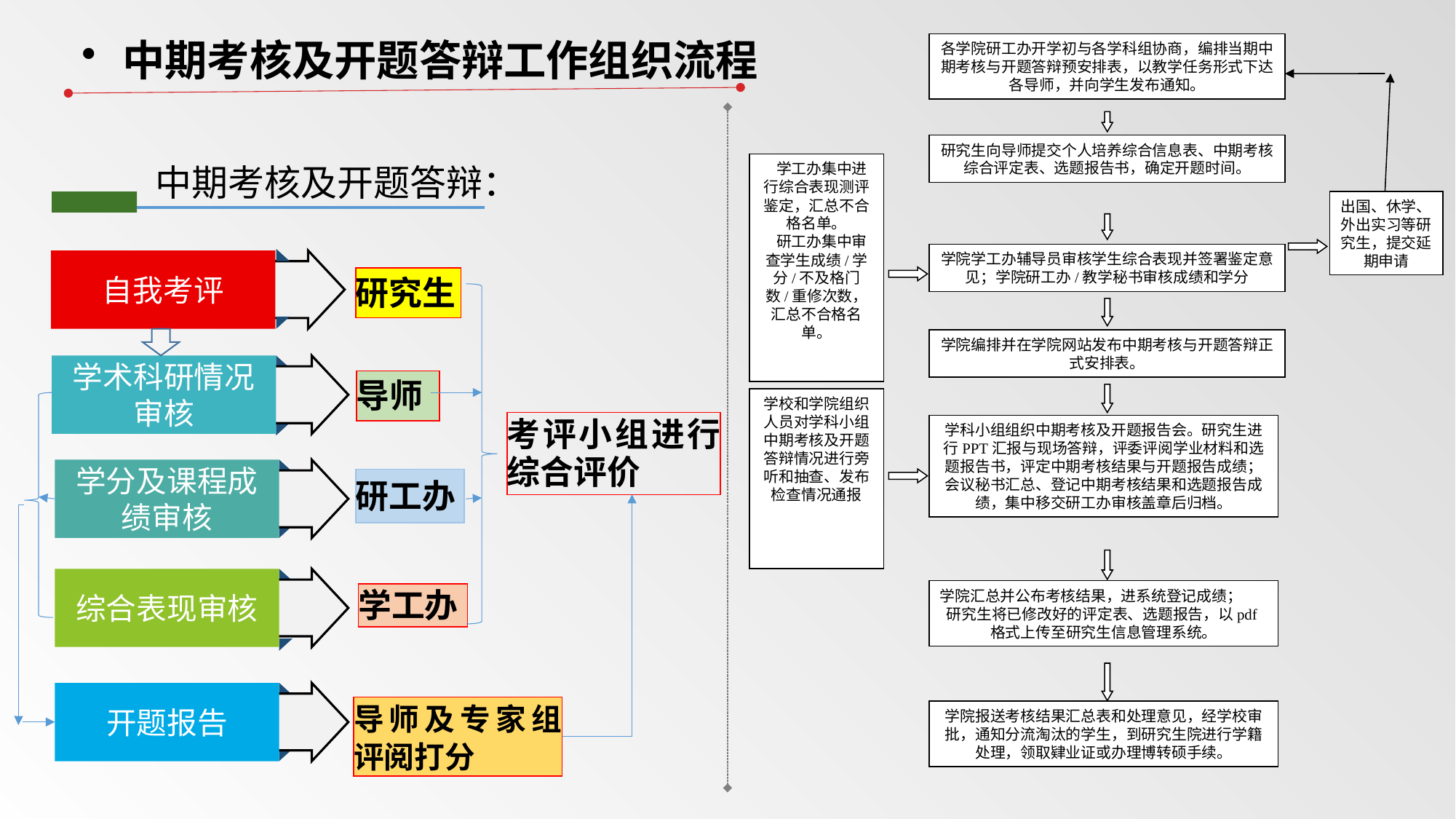

中期考核及开题答辩工作组织流程
各学院研工办开学初与各学科组协商，编排当期中期考核与开题答辩预安排表，以教学任务形式下达各导师，并向学生发布通知。

研究生向导师提交个人培养综合信息表、中期考核综合评定表、选题报告书，确定开题时间。
  学工办集中进行综合表现测评鉴定，汇总不合格名单。
  研工办集中审查学生成绩/学分/不及格门数/重修次数，汇总不合格名单。
中期考核及开题答辩：
出国、休学、外出实习等研究生，提交延期申请

学院学工办辅导员审核学生综合表现并签署鉴定意见；学院研工办/教学秘书审核成绩和学分

自我考评

研究生

学院编排并在学院网站发布中期考核与开题答辩正式安排表。

学术科研情况审核

导师

学校和学院组织人员对学科小组中期考核及开题答辩情况进行旁听和抽查、发布检查情况通报

考评小组进行综合评价
学科小组组织中期考核及开题报告会。研究生进行PPT汇报与现场答辩，评委评阅学业材料和选题报告书，评定中期考核结果与开题报告成绩；会议秘书汇总、登记中期考核结果和选题报告成绩，集中移交研工办审核盖章后归档。

学分及课程成绩审核

研工办

综合表现审核

学院汇总并公布考核结果，进系统登记成绩；
研究生将已修改好的评定表、选题报告，以pdf格式上传至研究生信息管理系统。
学工办

开题报告

导师及专家组评阅打分
学院报送考核结果汇总表和处理意见，经学校审批，通知分流淘汰的学生，到研究生院进行学籍处理，领取肄业证或办理博转硕手续。